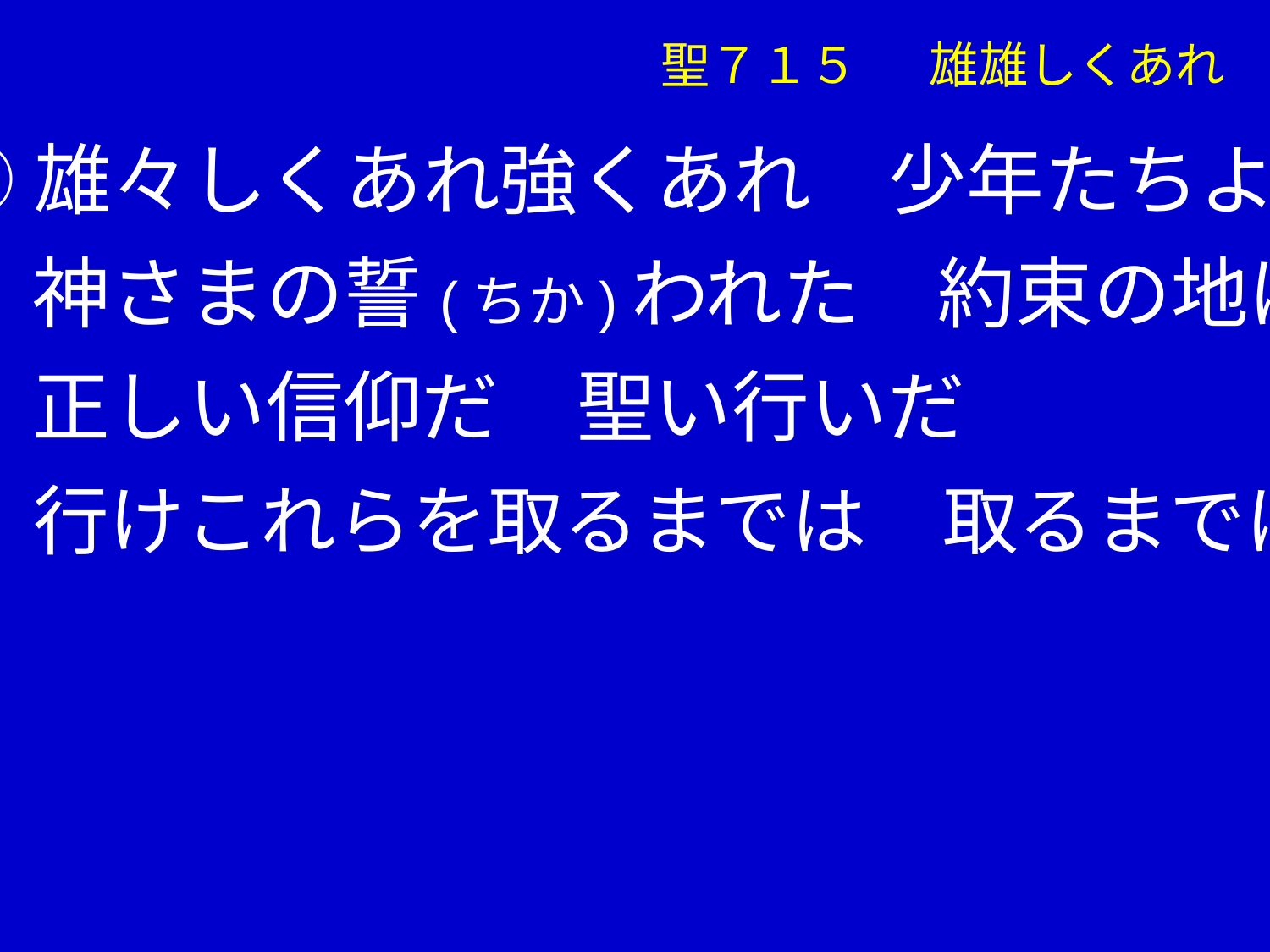

聖７１５  　雄雄しくあれ
③雄々しくあれ強くあれ　少年たちよ
　 神さまの誓(ちか)われた　約束の地は
　 正しい信仰だ　聖い行いだ
　 行けこれらを取るまでは　取るまでは